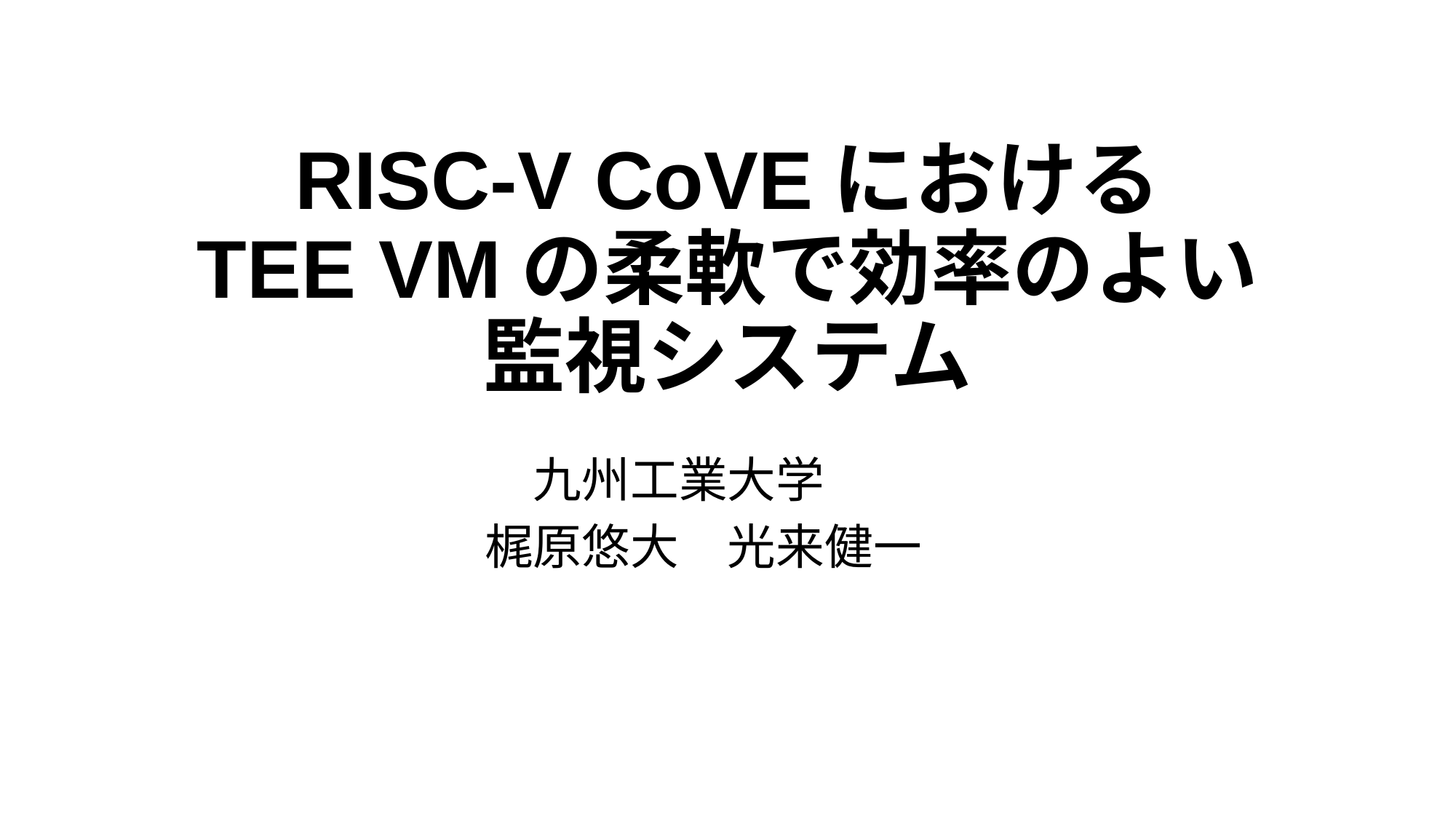

# RISC-V CoVEにおける TEE VMの柔軟で効率のよい 監視システム
九州工業大学
梶原悠大　光来健一